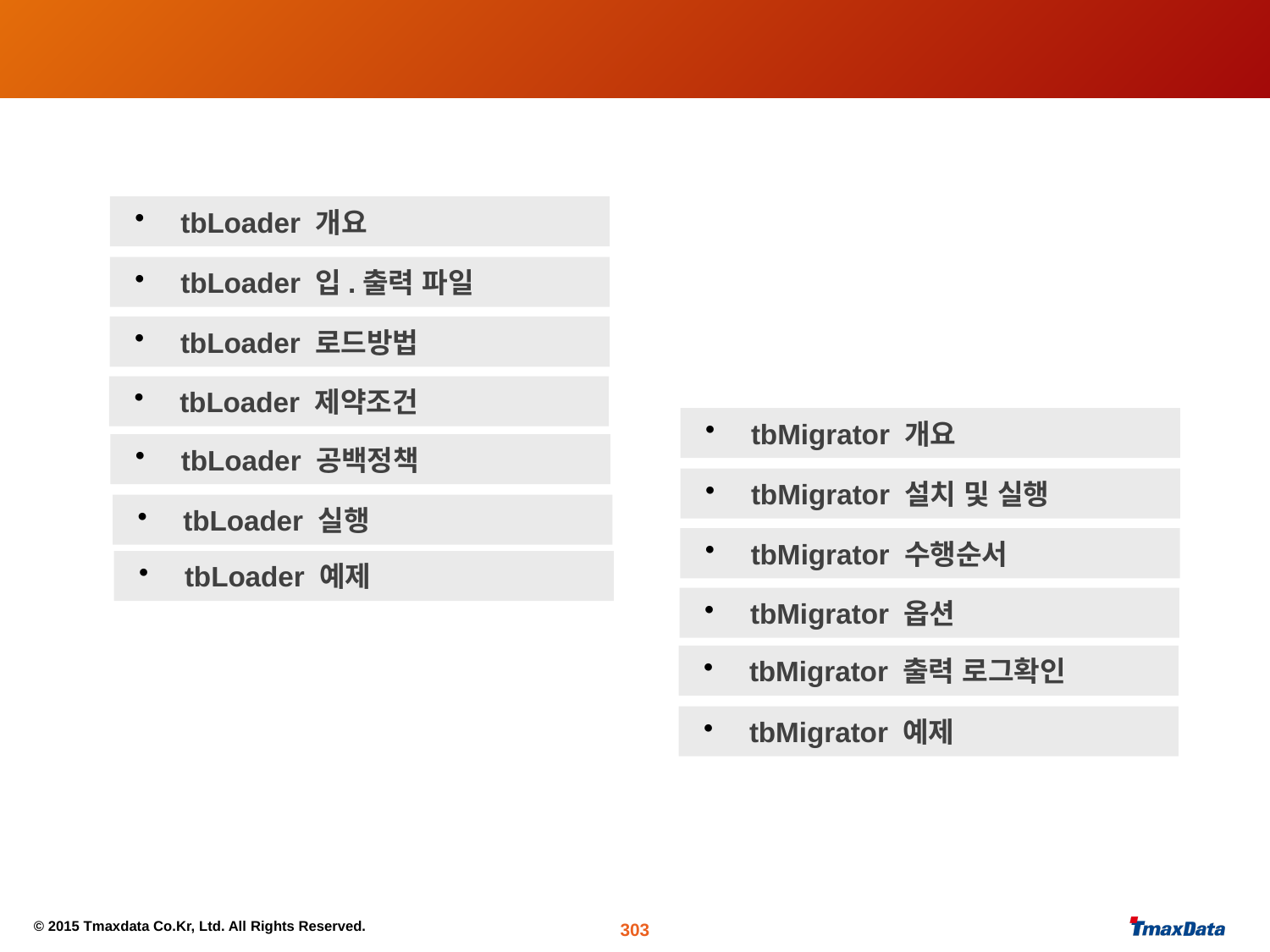

#
  tbLoader 개요
  tbLoader 입.출력 파일
  tbLoader 로드방법
  tbLoader 제약조건
  tbMigrator 개요
  tbLoader 공백정책
  tbMigrator 설치 및 실행
  tbLoader 실행
  tbMigrator 수행순서
  tbLoader 예제
  tbMigrator 옵션
303
  tbMigrator 출력 로그확인
  tbMigrator 예제